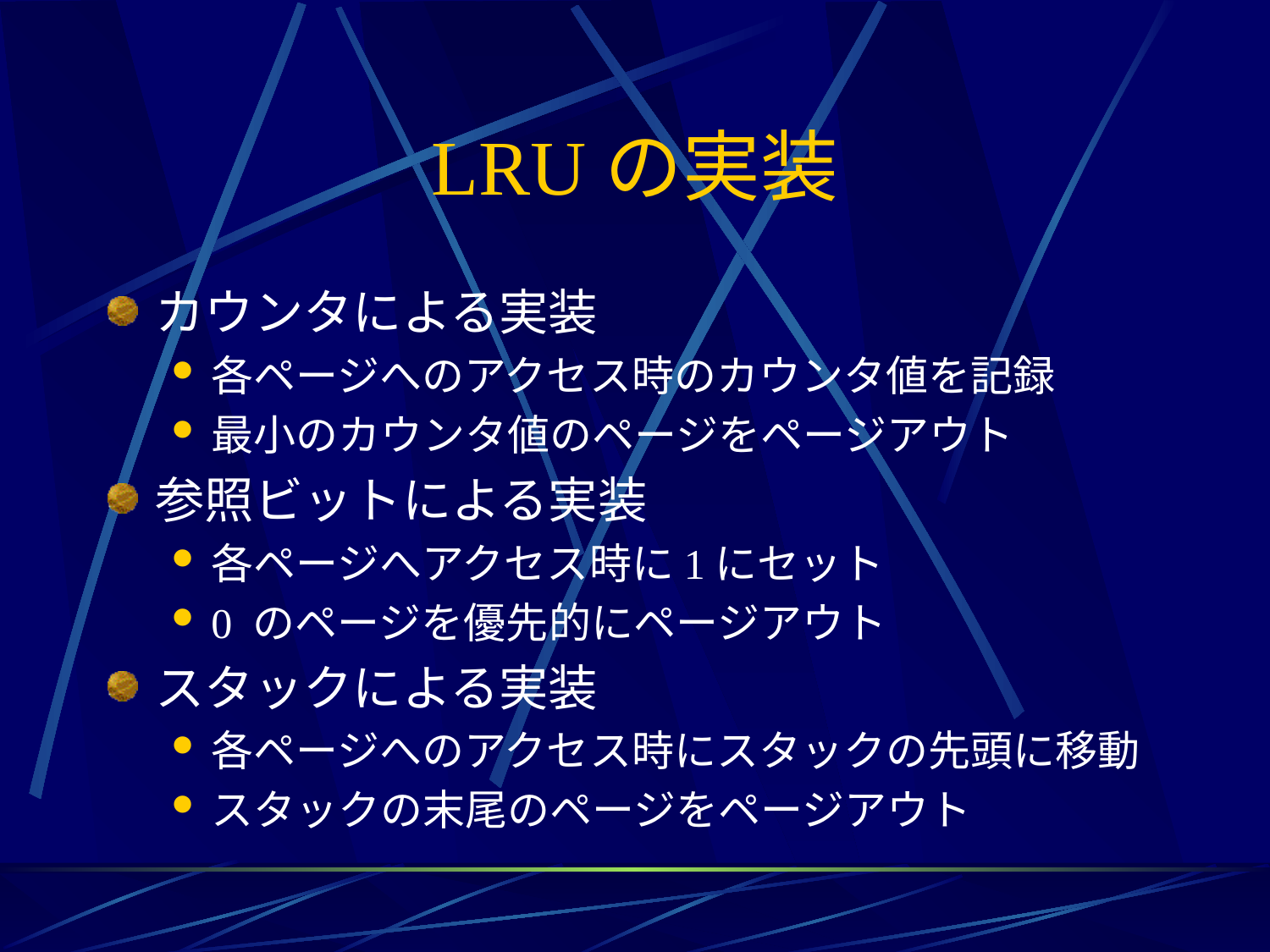

# LRUの実装
カウンタによる実装
各ページへのアクセス時のカウンタ値を記録
最小のカウンタ値のページをページアウト
参照ビットによる実装
各ページへアクセス時に1にセット
0 のページを優先的にページアウト
スタックによる実装
各ページへのアクセス時にスタックの先頭に移動
スタックの末尾のページをページアウト